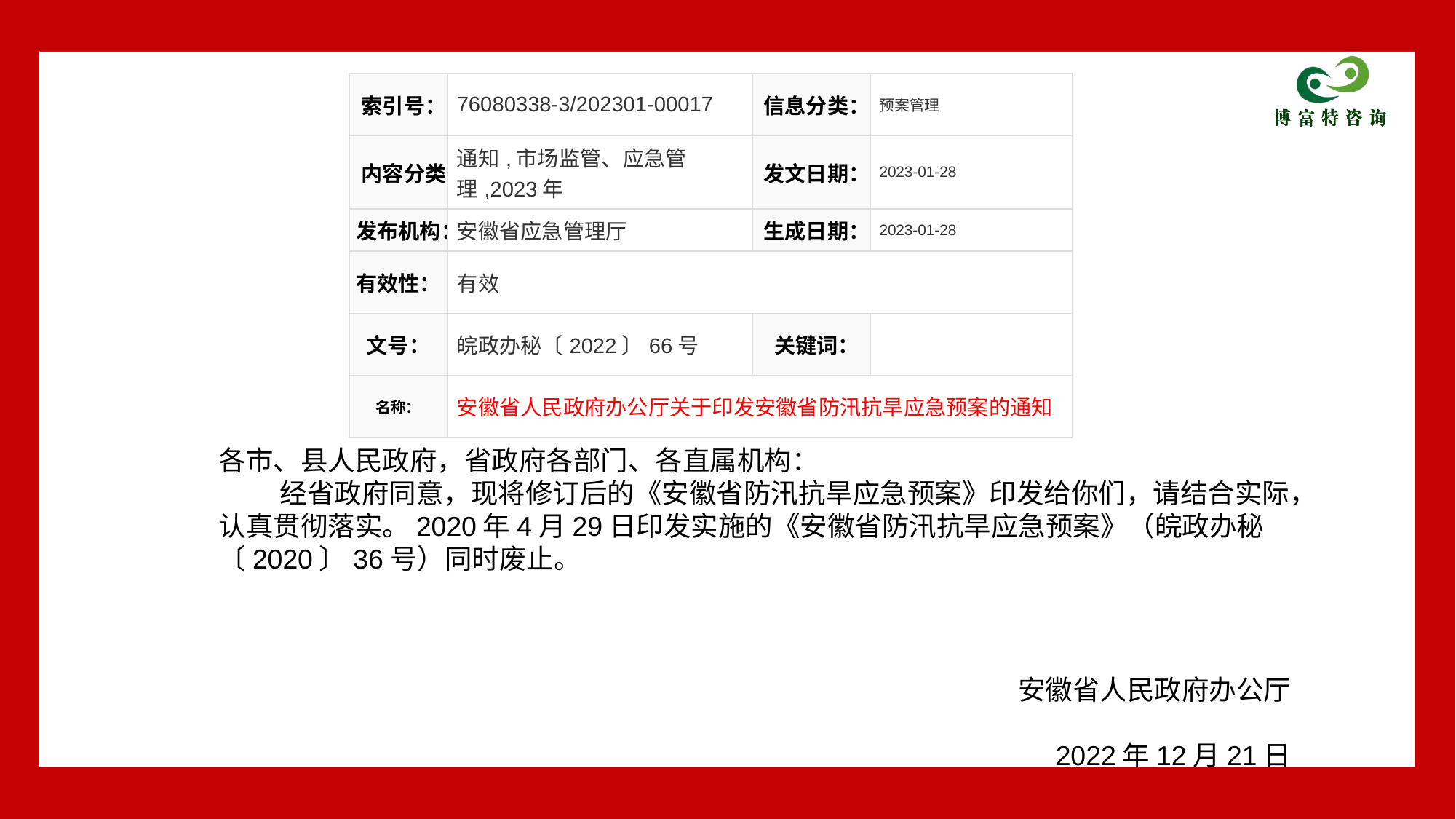

| 索引号： | 76080338-3/202301-00017 | 信息分类： | 预案管理 |
| --- | --- | --- | --- |
| 内容分类： | 通知,市场监管、应急管理,2023年 | 发文日期： | 2023-01-28 |
| 发布机构： | 安徽省应急管理厅 | 生成日期： | 2023-01-28 |
| 有效性： | 有效 |  |  |
| 文号： | 皖政办秘〔2022〕66号 | 关键词： |  |
| 名称： | 安徽省人民政府办公厅关于印发安徽省防汛抗旱应急预案的通知 |  |  |
各市、县人民政府，省政府各部门、各直属机构：
    经省政府同意，现将修订后的《安徽省防汛抗旱应急预案》印发给你们，请结合实际，认真贯彻落实。2020年4月29日印发实施的《安徽省防汛抗旱应急预案》（皖政办秘〔2020〕36号）同时废止。

                                                                               安徽省人民政府办公厅
                                                                                   2022年12月21日